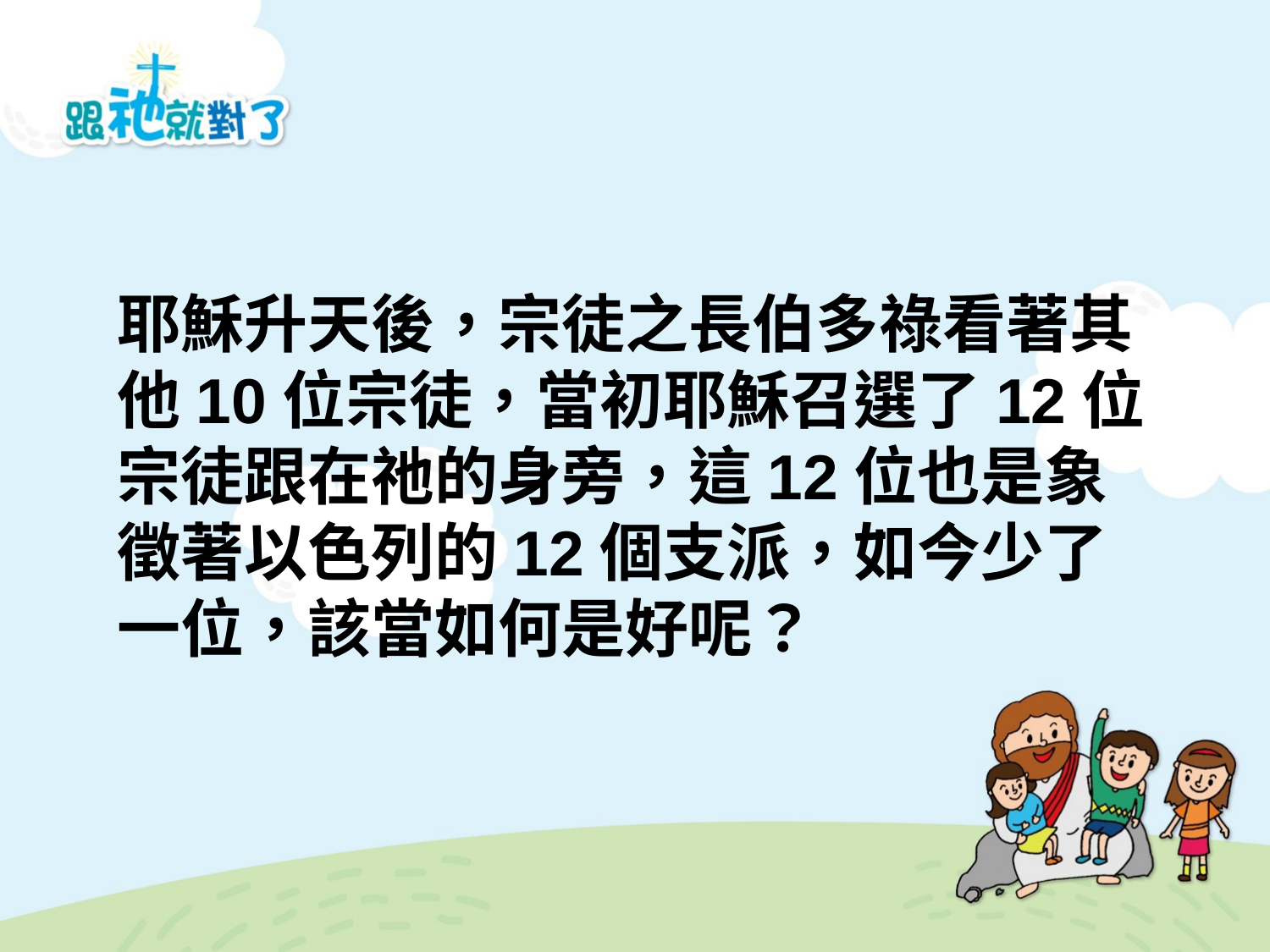

耶穌升天後，宗徒之長伯多祿看著其他10位宗徒，當初耶穌召選了12位宗徒跟在祂的身旁，這12位也是象徵著以色列的12個支派，如今少了一位，該當如何是好呢？